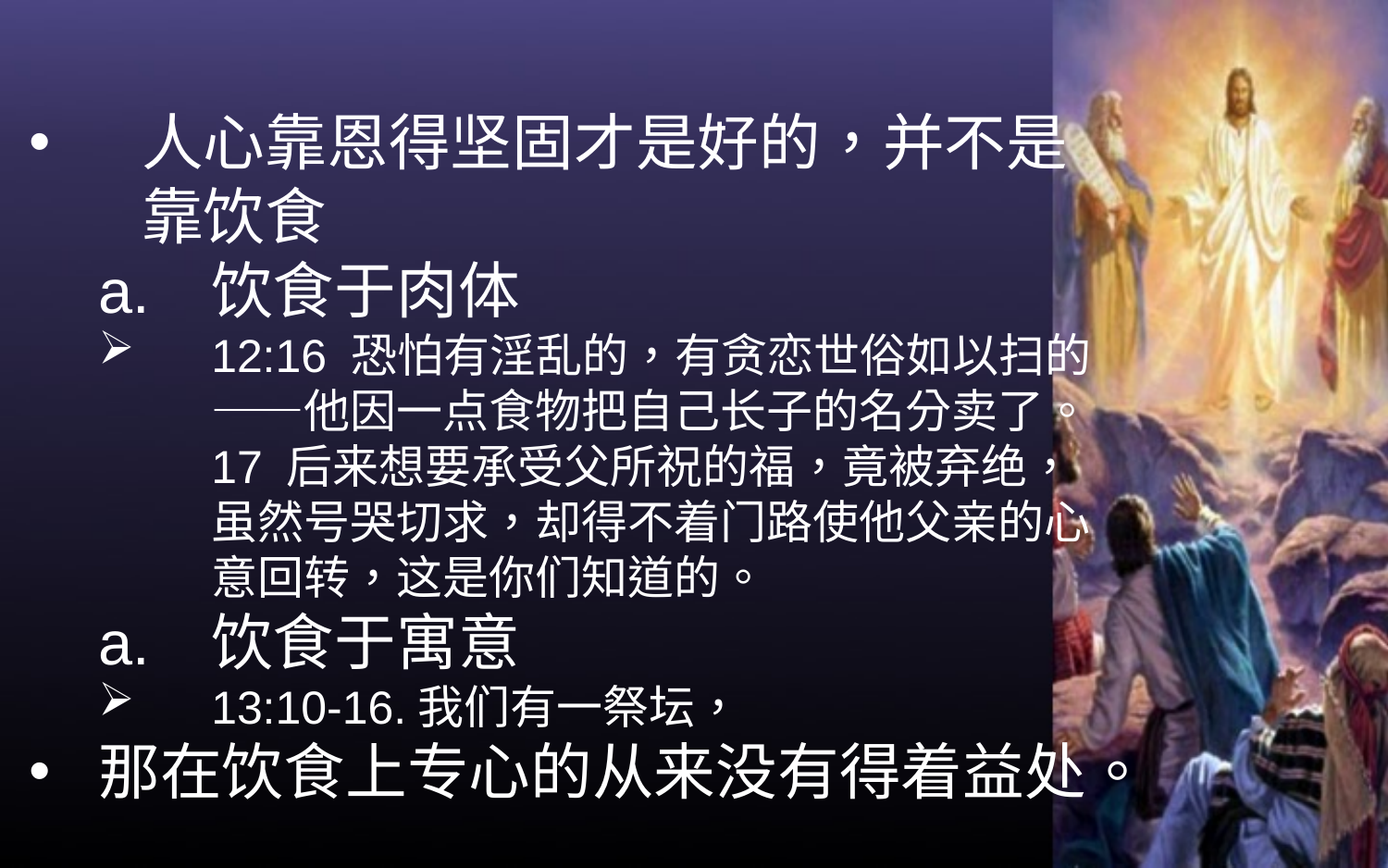

人心靠恩得坚固才是好的，并不是靠饮食
饮食于肉体
12:16 恐怕有淫乱的，有贪恋世俗如以扫的——他因一点食物把自己长子的名分卖了。 17 后来想要承受父所祝的福，竟被弃绝，虽然号哭切求，却得不着门路使他父亲的心意回转，这是你们知道的。
饮食于寓意
13:10-16.我们有一祭坛，
那在饮食上专心的从来没有得着益处。